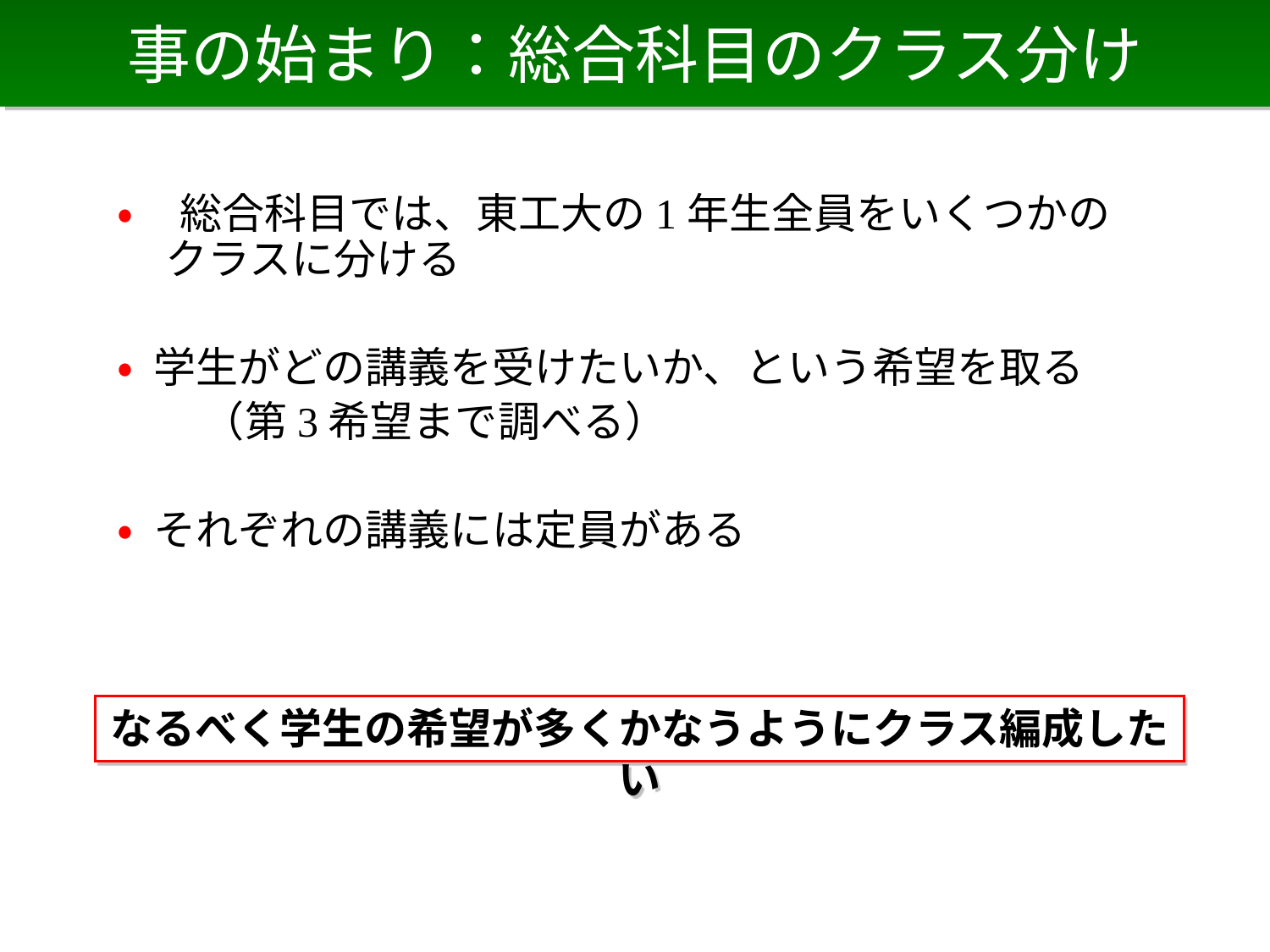

# 事の始まり：総合科目のクラス分け
• 総合科目では、東工大の1年生全員をいくつかのクラスに分ける

• 学生がどの講義を受けたいか、という希望を取る
　　（第3希望まで調べる）

• それぞれの講義には定員がある
なるべく学生の希望が多くかなうようにクラス編成したい